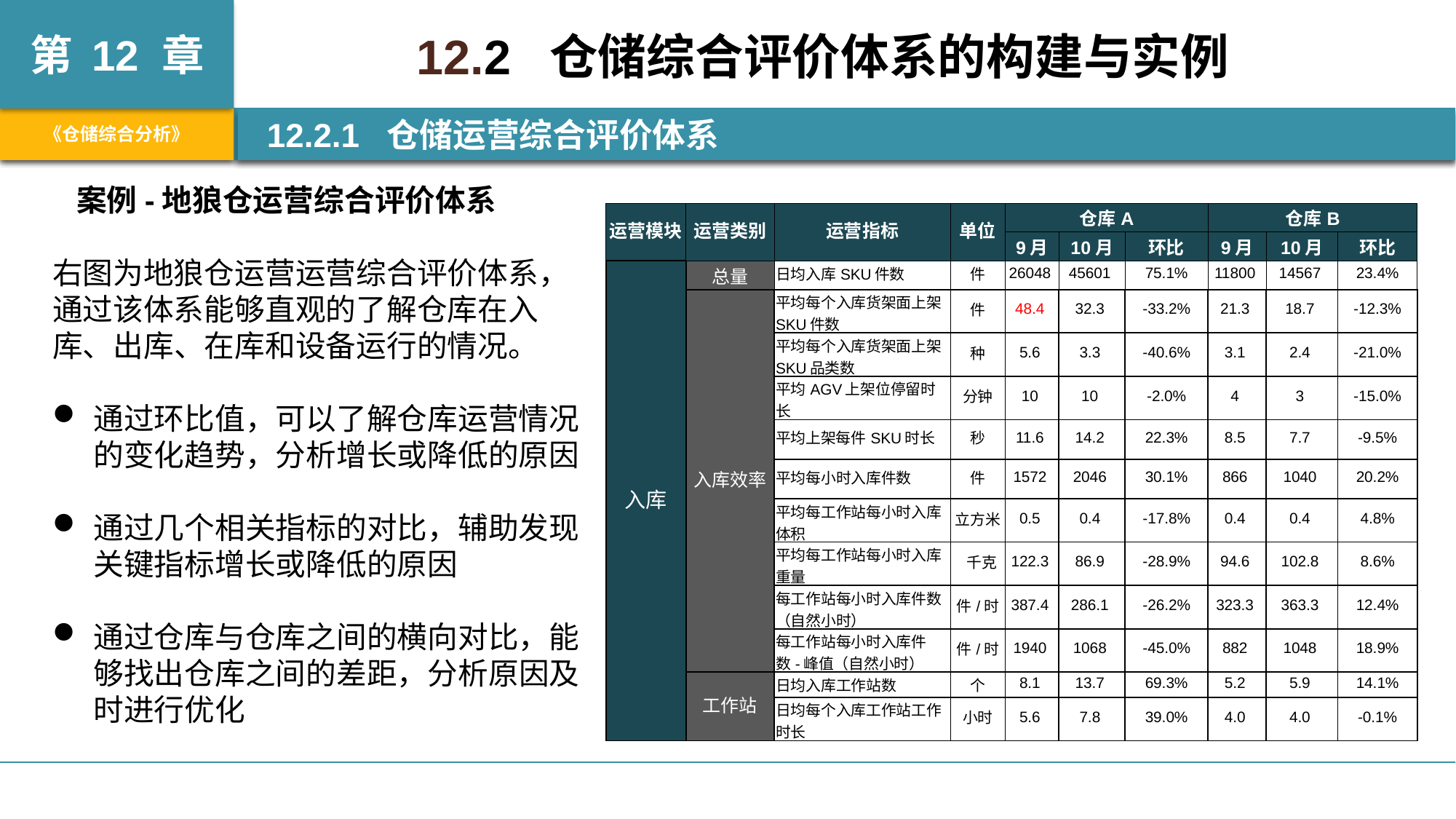

12.2  仓储综合评价体系的构建与实例
  12.2.1  仓储运营综合评价体系
案例-地狼仓运营综合评价体系
| 运营模块 | 运营类别 | 运营指标 | 单位 | 仓库A |  |  | 仓库B |  |  |
| --- | --- | --- | --- | --- | --- | --- | --- | --- | --- |
|  |  |  |  | 9月 | 10月 | 环比 | 9月 | 10月 | 环比 |
| 入库 | 总量 | 日均入库SKU件数 | 件 | 26048 | 45601 | 75.1% | 11800 | 14567 | 23.4% |
|  | 入库效率 | 平均每个入库货架面上架SKU件数 | 件 | 48.4 | 32.3 | -33.2% | 21.3 | 18.7 | -12.3% |
|  |  | 平均每个入库货架面上架SKU品类数 | 种 | 5.6 | 3.3 | -40.6% | 3.1 | 2.4 | -21.0% |
|  |  | 平均AGV上架位停留时长 | 分钟 | 10 | 10 | -2.0% | 4 | 3 | -15.0% |
|  |  | 平均上架每件SKU时长 | 秒 | 11.6 | 14.2 | 22.3% | 8.5 | 7.7 | -9.5% |
|  |  | 平均每小时入库件数 | 件 | 1572 | 2046 | 30.1% | 866 | 1040 | 20.2% |
|  |  | 平均每工作站每小时入库体积 | 立方米 | 0.5 | 0.4 | -17.8% | 0.4 | 0.4 | 4.8% |
|  |  | 平均每工作站每小时入库重量 | 千克 | 122.3 | 86.9 | -28.9% | 94.6 | 102.8 | 8.6% |
|  |  | 每工作站每小时入库件数（自然小时） | 件/时 | 387.4 | 286.1 | -26.2% | 323.3 | 363.3 | 12.4% |
|  |  | 每工作站每小时入库件数-峰值（自然小时） | 件/时 | 1940 | 1068 | -45.0% | 882 | 1048 | 18.9% |
|  | 工作站 | 日均入库工作站数 | 个 | 8.1 | 13.7 | 69.3% | 5.2 | 5.9 | 14.1% |
|  |  | 日均每个入库工作站工作时长 | 小时 | 5.6 | 7.8 | 39.0% | 4.0 | 4.0 | -0.1% |
右图为地狼仓运营运营综合评价体系，通过该体系能够直观的了解仓库在入库、出库、在库和设备运行的情况。

通过环比值，可以了解仓库运营情况的变化趋势，分析增长或降低的原因

通过几个相关指标的对比，辅助发现关键指标增长或降低的原因

通过仓库与仓库之间的横向对比，能够找出仓库之间的差距，分析原因及时进行优化